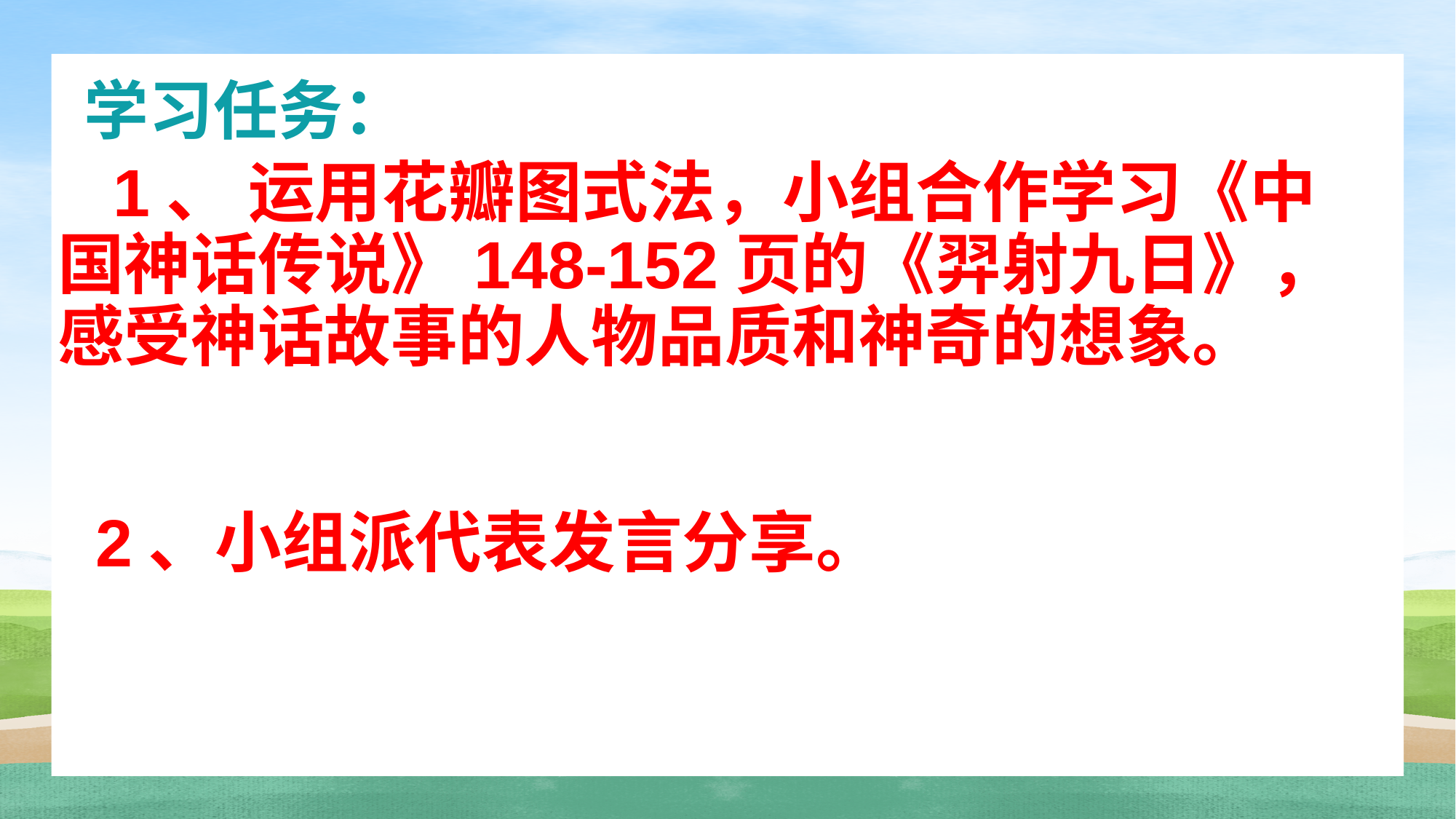

学习任务：
   1、 运用花瓣图式法，小组合作学习《中国神话传说》148-152页的《羿射九日》，感受神话故事的人物品质和神奇的想象。
   2、小组派代表发言分享。